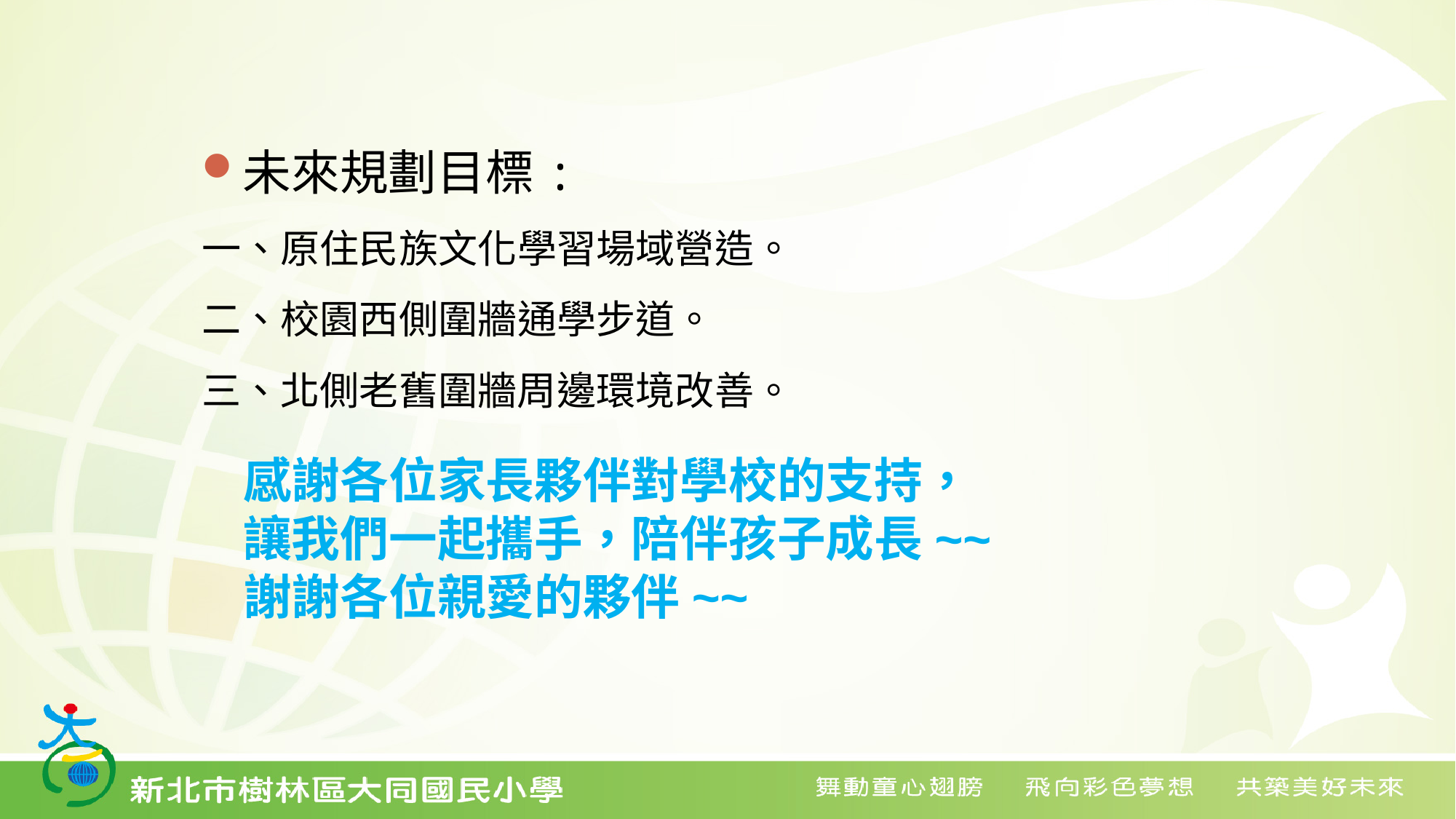

未來規劃目標:
一、原住民族文化學習場域營造。
二、校園西側圍牆通學步道。
三、北側老舊圍牆周邊環境改善。

感謝各位家長夥伴對學校的支持，讓我們一起攜手，陪伴孩子成長~~謝謝各位親愛的夥伴~~